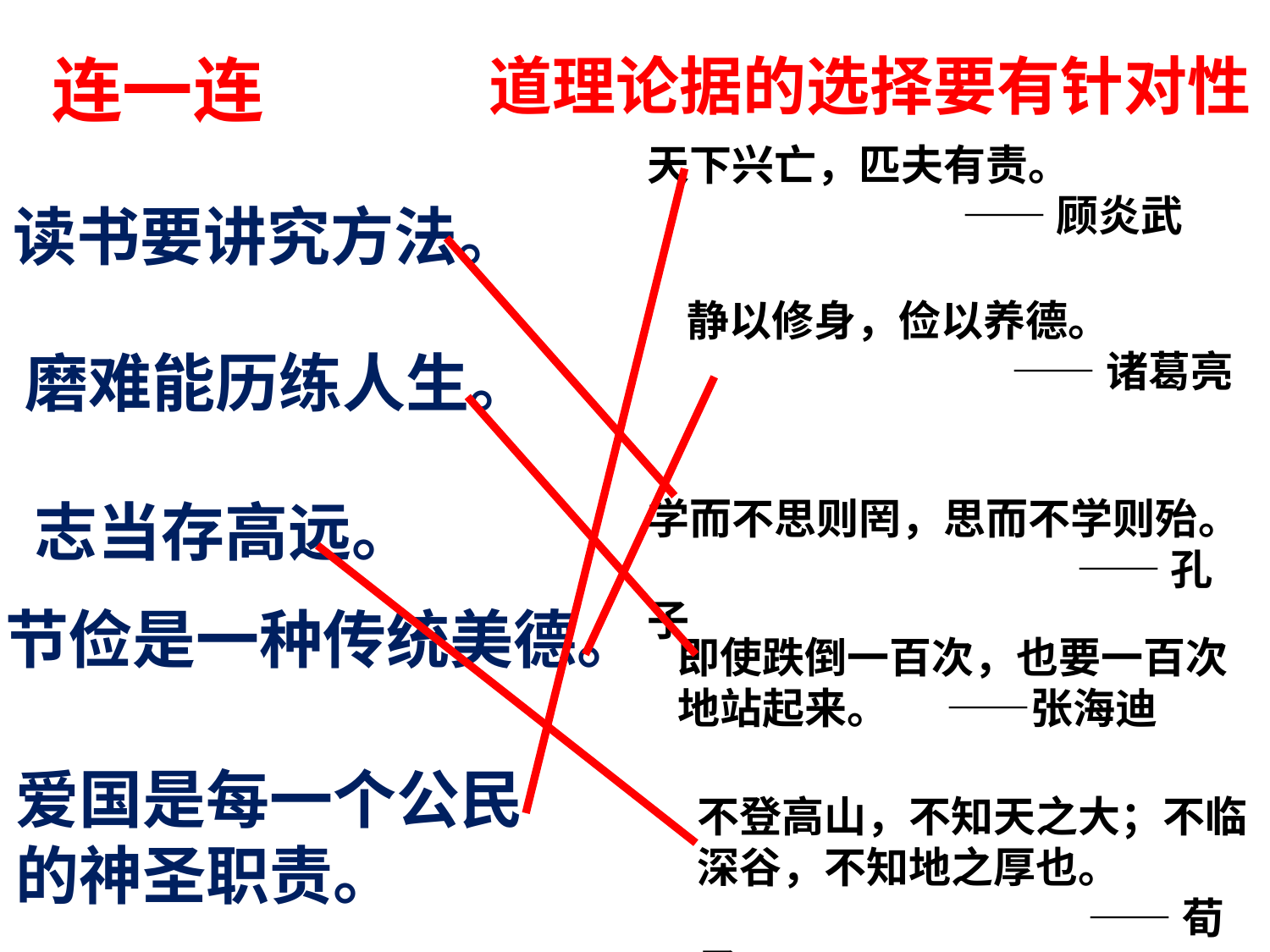

连一连
道理论据的选择要有针对性
天下兴亡，匹夫有责。
                                 ——顾炎武
读书要讲究方法。

静以修身，俭以养德。
                                  ——诸葛亮
磨难能历练人生。
学而不思则罔，思而不学则殆。
                                             ——孔子
志当存高远。
节俭是一种传统美德。
即使跌倒一百次，也要一百次地站起来。      ——张海迪
爱国是每一个公民
的神圣职责。
不登高山，不知天之大；不临深谷，不知地之厚也。
                                         ——荀子